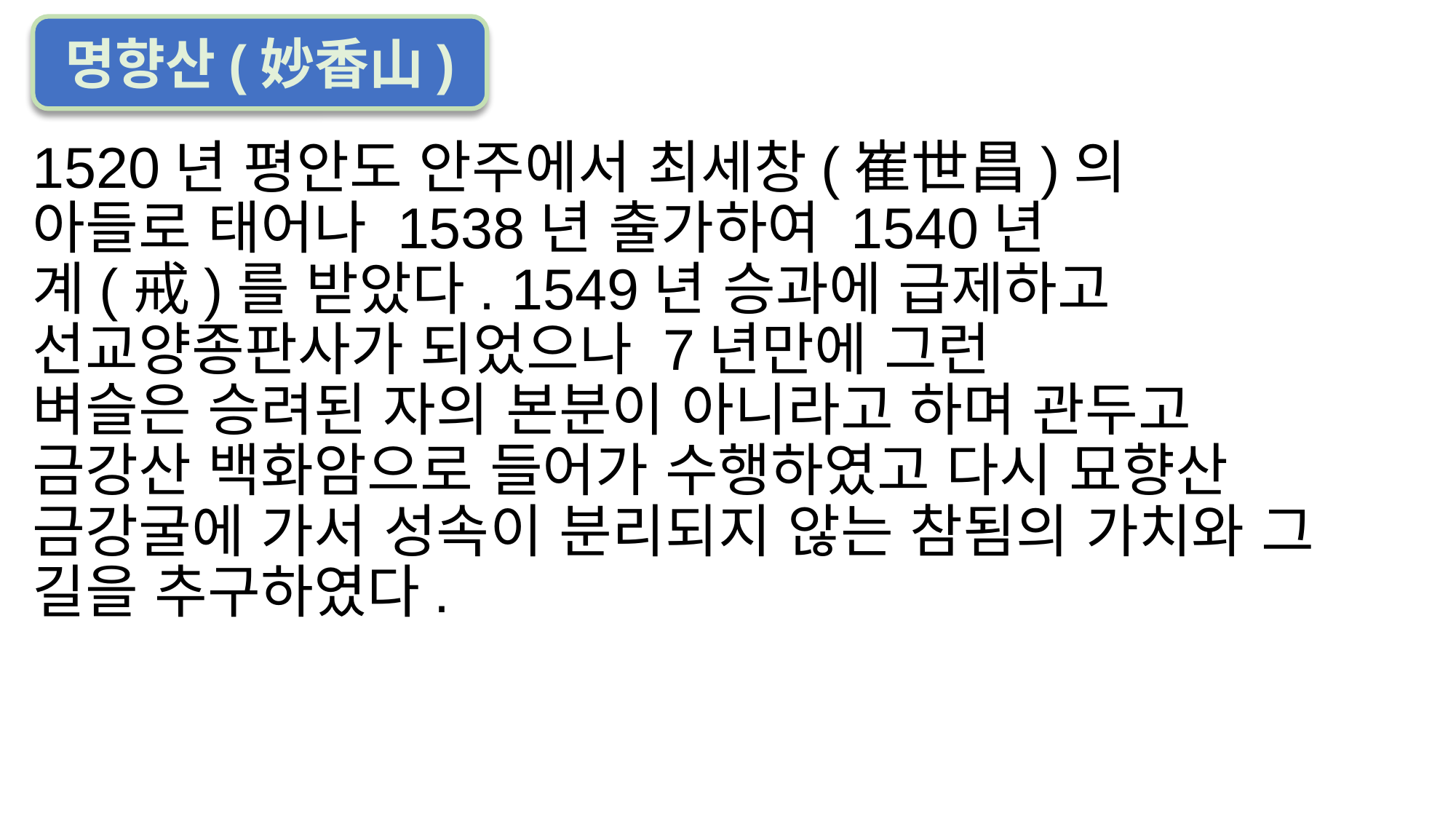

명향산(妙香山)
1520년 평안도 안주에서 최세창(崔世昌)의
아들로 태어나 1538년 출가하여 1540년
계(戒)를 받았다. 1549년 승과에 급제하고 선교양종판사가 되었으나 7년만에 그런
벼슬은 승려된 자의 본분이 아니라고 하며 관두고 금강산 백화암으로 들어가 수행하였고 다시 묘향산 금강굴에 가서 성속이 분리되지 않는 참됨의 가치와 그 길을 추구하였다.